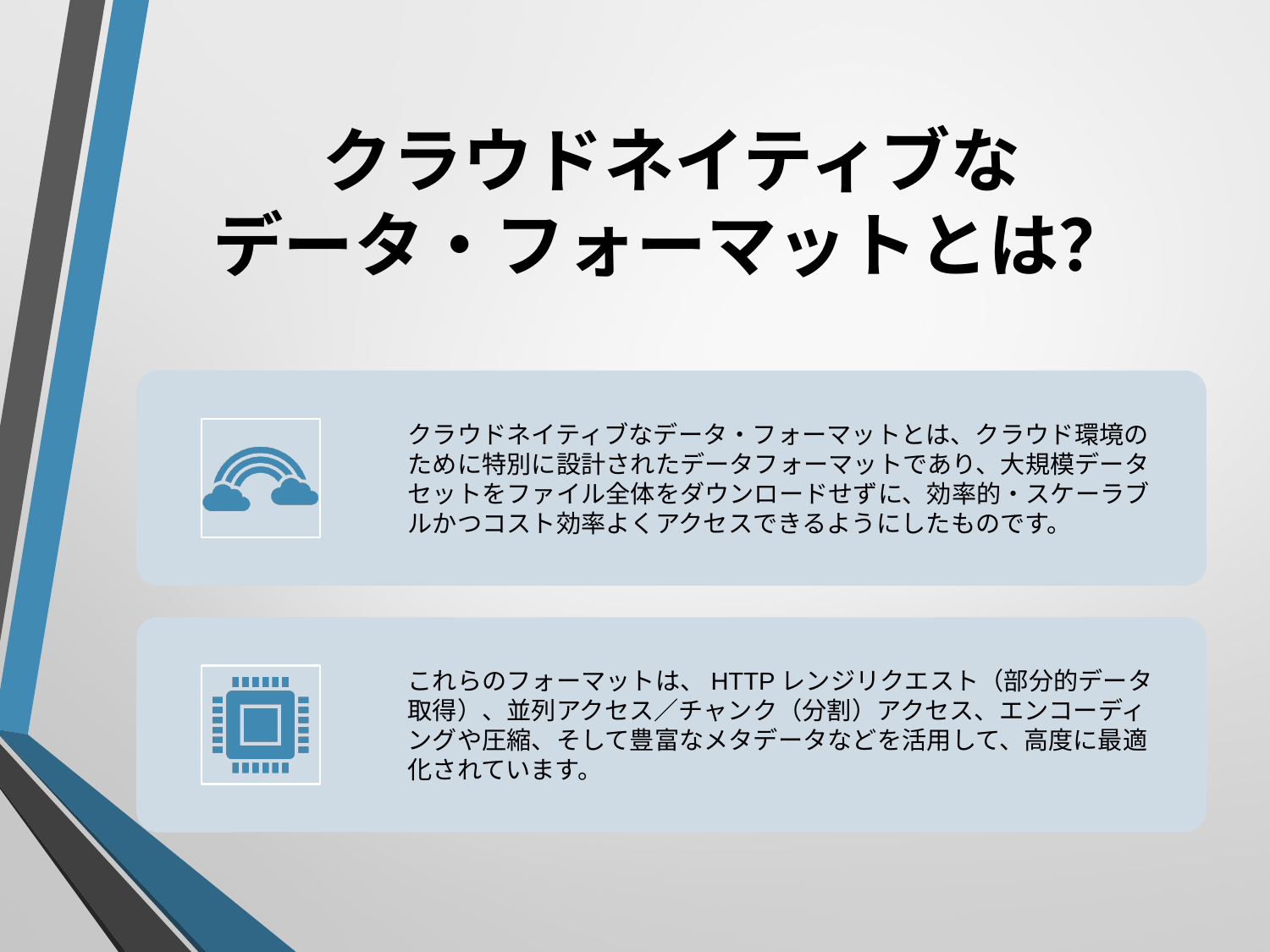

# クラウドネイティブな データ・フォーマットとは？
クラウドネイティブなデータ・フォーマットとは、クラウド環境のために特別に設計されたデータフォーマットであり、大規模データセットをファイル全体をダウンロードせずに、効率的・スケーラブルかつコスト効率よくアクセスできるようにしたものです。
これらのフォーマットは、HTTPレンジリクエスト（部分的データ取得）、並列アクセス／チャンク（分割）アクセス、エンコーディングや圧縮、そして豊富なメタデータなどを活用して、高度に最適化されています。